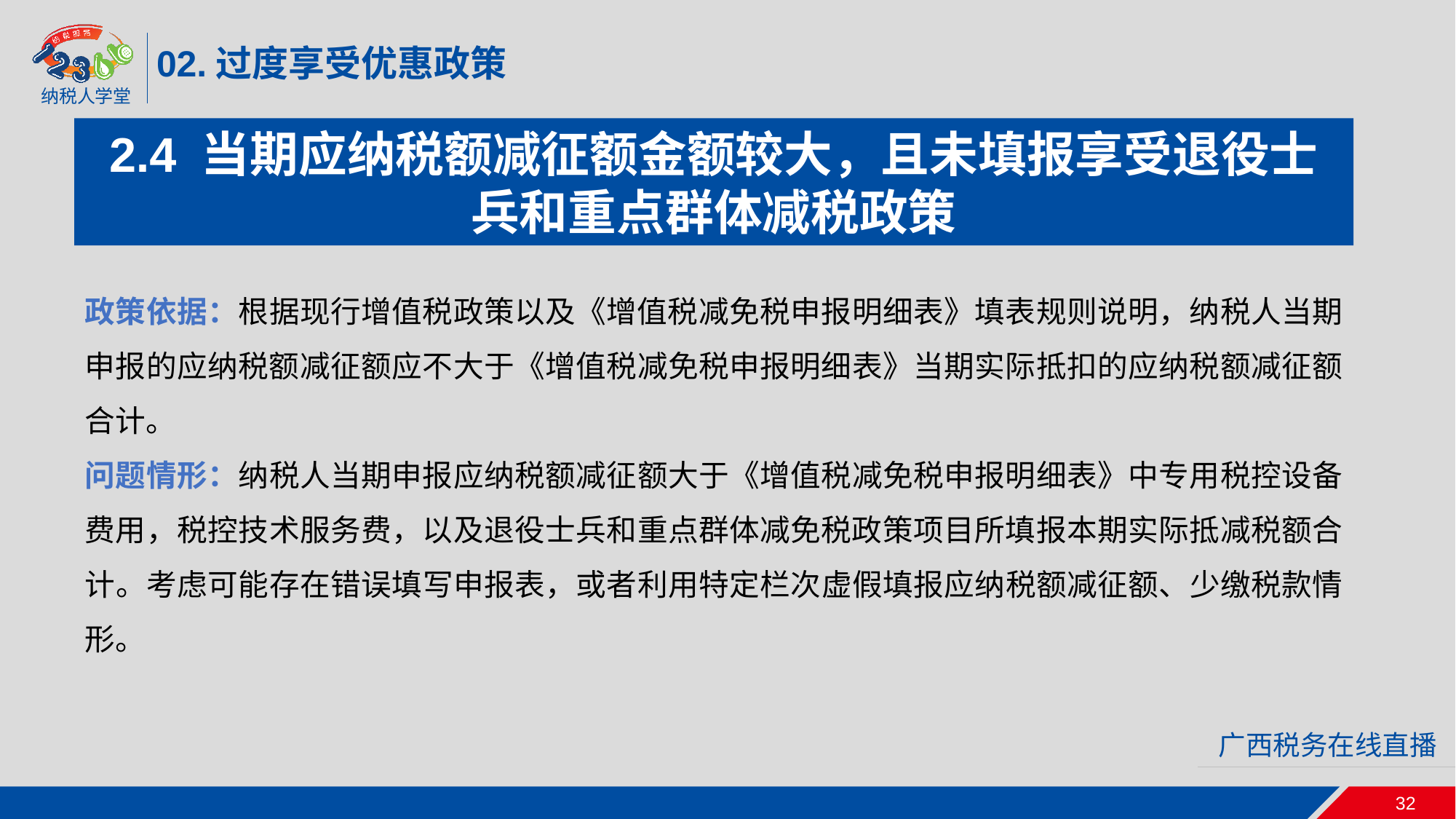

02.过度享受优惠政策
2.4 当期应纳税额减征额金额较大，且未填报享受退役士兵和重点群体减税政策

政策依据：根据现行增值税政策以及《增值税减免税申报明细表》填表规则说明，纳税人当期申报的应纳税额减征额应不大于《增值税减免税申报明细表》当期实际抵扣的应纳税额减征额合计。
问题情形：纳税人当期申报应纳税额减征额大于《增值税减免税申报明细表》中专用税控设备费用，税控技术服务费，以及退役士兵和重点群体减免税政策项目所填报本期实际抵减税额合计。考虑可能存在错误填写申报表，或者利用特定栏次虚假填报应纳税额减征额、少缴税款情形。